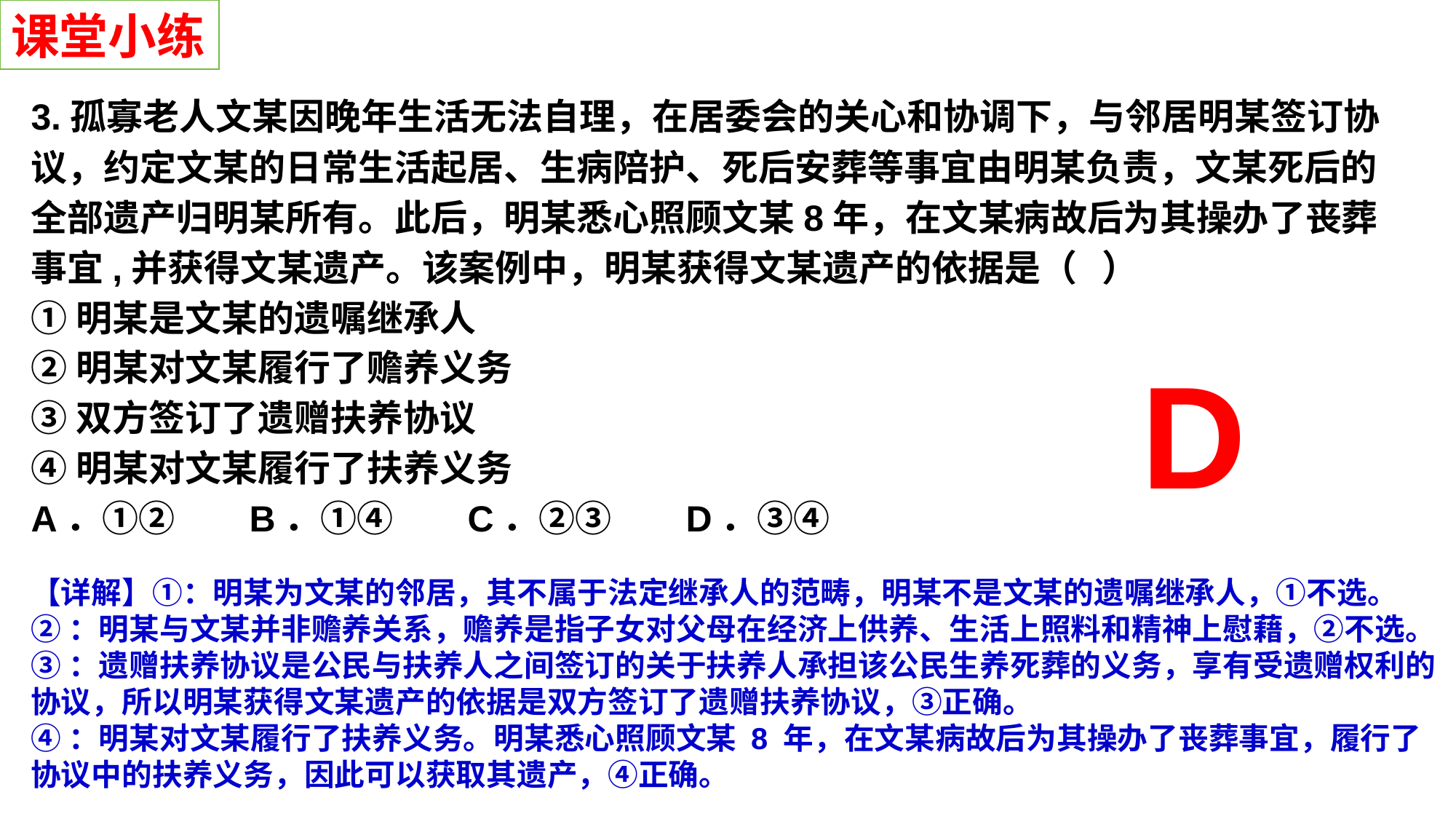

课堂小练
3.孤寡老人文某因晚年生活无法自理，在居委会的关心和协调下，与邻居明某签订协议，约定文某的日常生活起居、生病陪护、死后安葬等事宜由明某负责，文某死后的全部遗产归明某所有。此后，明某悉心照顾文某8年，在文某病故后为其操办了丧葬事宜,并获得文某遗产。该案例中，明某获得文某遗产的依据是（   ）
①明某是文某的遗嘱继承人
②明某对文某履行了赡养义务
③双方签订了遗赠扶养协议
④明某对文某履行了扶养义务
A．①②	B．①④	C．②③	D．③④
D
02
稿定PPT
稿定PPT，海量素材持续更新，上千款模板选择总有一款适合你
【详解】①：明某为文某的邻居，其不属于法定继承人的范畴，明某不是文某的遗嘱继承人，①不选。
②：明某与文某并非赡养关系，赡养是指子女对父母在经济上供养、生活上照料和精神上慰藉，②不选。
③：遗赠扶养协议是公民与扶养人之间签订的关于扶养人承担该公民生养死葬的义务，享有受遗赠权利的协议，所以明某获得文某遗产的依据是双方签订了遗赠扶养协议，③正确。
④：明某对文某履行了扶养义务。明某悉心照顾文某 8 年，在文某病故后为其操办了丧葬事宜，履行了协议中的扶养义务，因此可以获取其遗产，④正确。